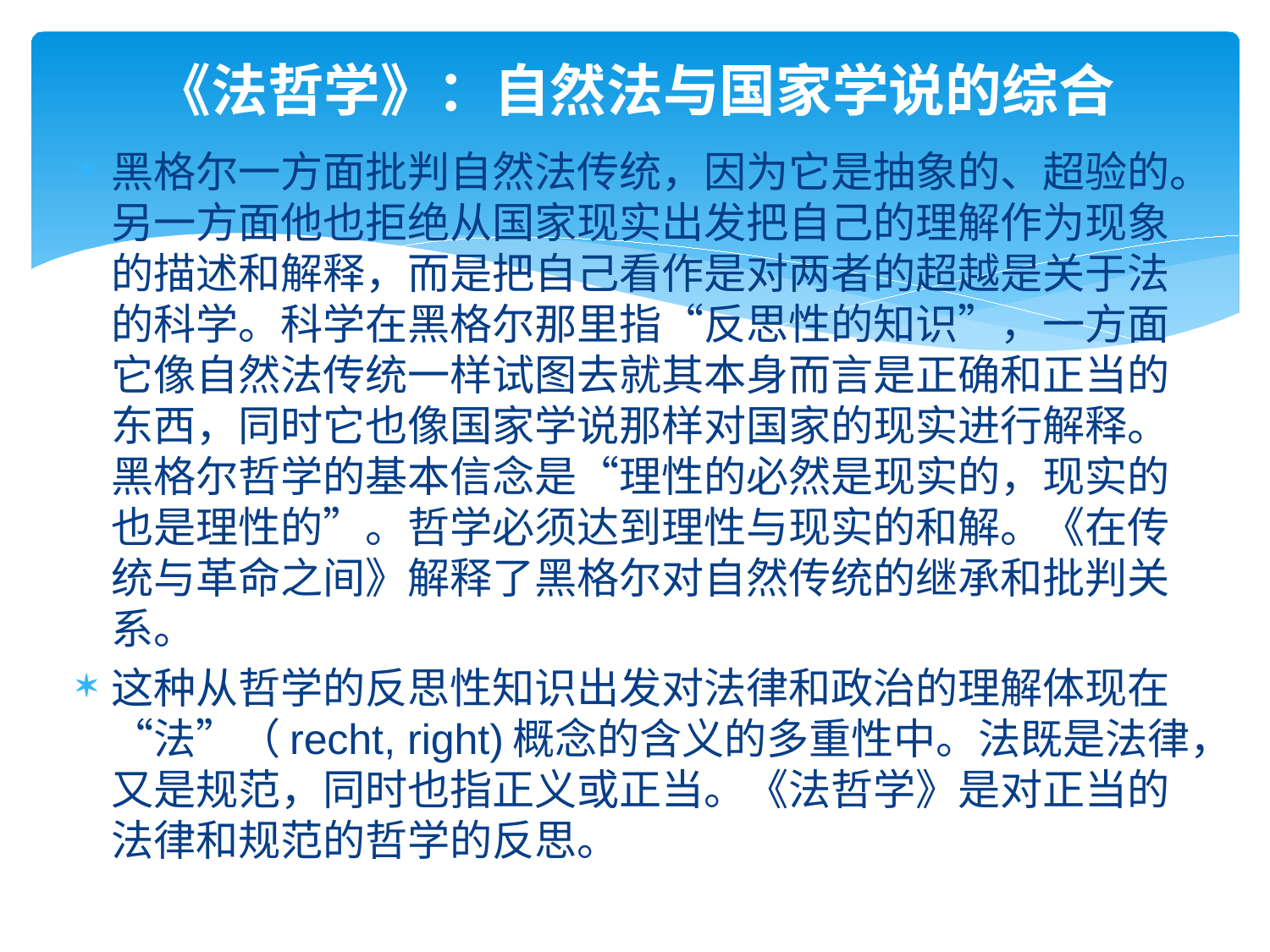

# 《法哲学》：自然法与国家学说的综合
黑格尔一方面批判自然法传统，因为它是抽象的、超验的。另一方面他也拒绝从国家现实出发把自己的理解作为现象的描述和解释，而是把自己看作是对两者的超越是关于法的科学。科学在黑格尔那里指“反思性的知识”，一方面它像自然法传统一样试图去就其本身而言是正确和正当的东西，同时它也像国家学说那样对国家的现实进行解释。黑格尔哲学的基本信念是“理性的必然是现实的，现实的也是理性的”。哲学必须达到理性与现实的和解。《在传统与革命之间》解释了黑格尔对自然传统的继承和批判关系。
这种从哲学的反思性知识出发对法律和政治的理解体现在“法”（recht, right)概念的含义的多重性中。法既是法律，又是规范，同时也指正义或正当。《法哲学》是对正当的法律和规范的哲学的反思。